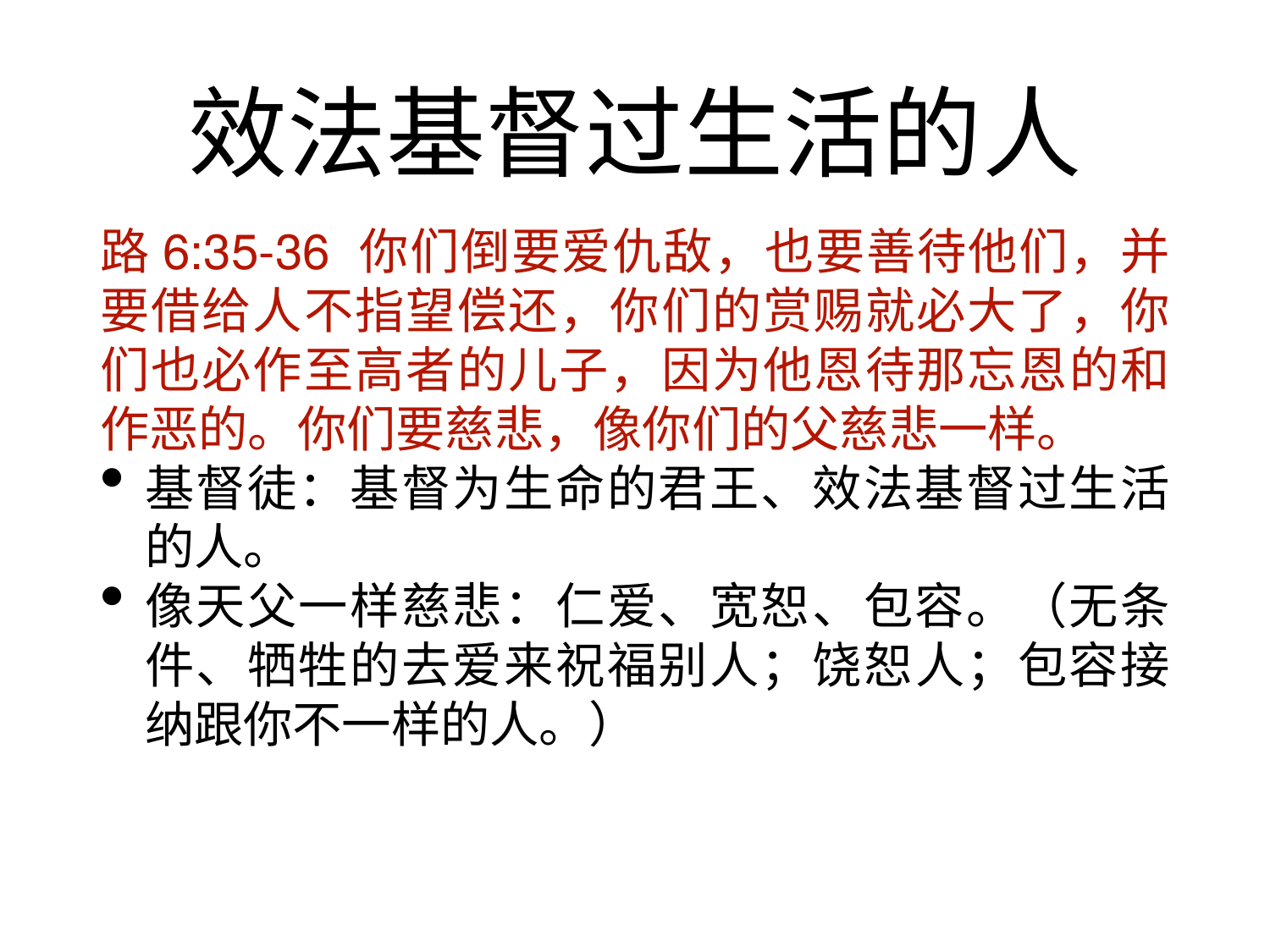

# 效法基督过生活的人
路6:35-36 你们倒要爱仇敌，也要善待他们，并要借给人不指望偿还，你们的赏赐就必大了，你们也必作至高者的儿子，因为他恩待那忘恩的和作恶的。你们要慈悲，像你们的父慈悲一样。
基督徒：基督为生命的君王、效法基督过生活的人。
像天父一样慈悲：仁爱、宽恕、包容。（无条件、牺牲的去爱来祝福别人；饶恕人；包容接纳跟你不一样的人。）